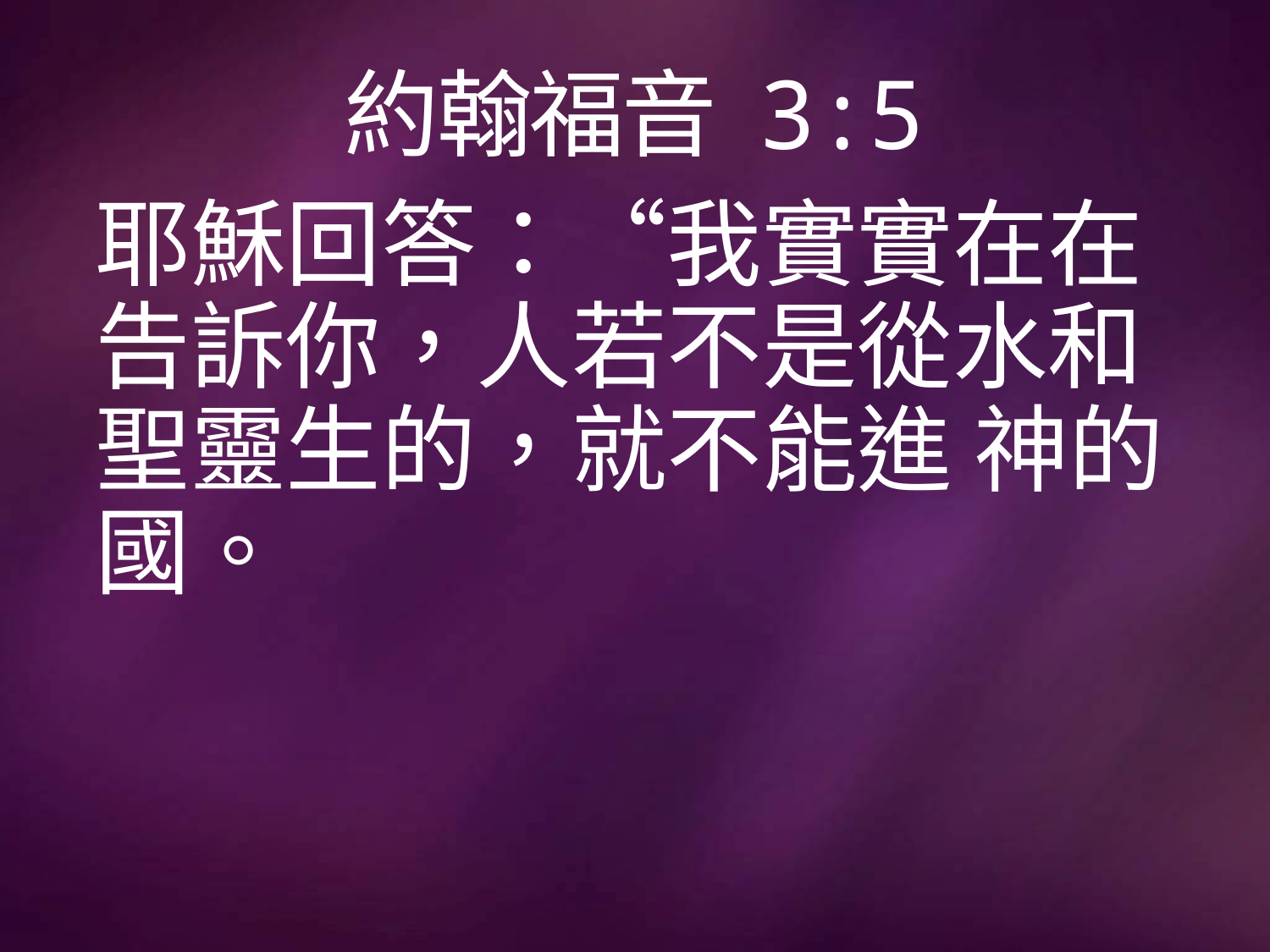

# 約翰福音 3:5
耶穌回答：“我實實在在告訴你，人若不是從水和聖靈生的，就不能進 神的國。